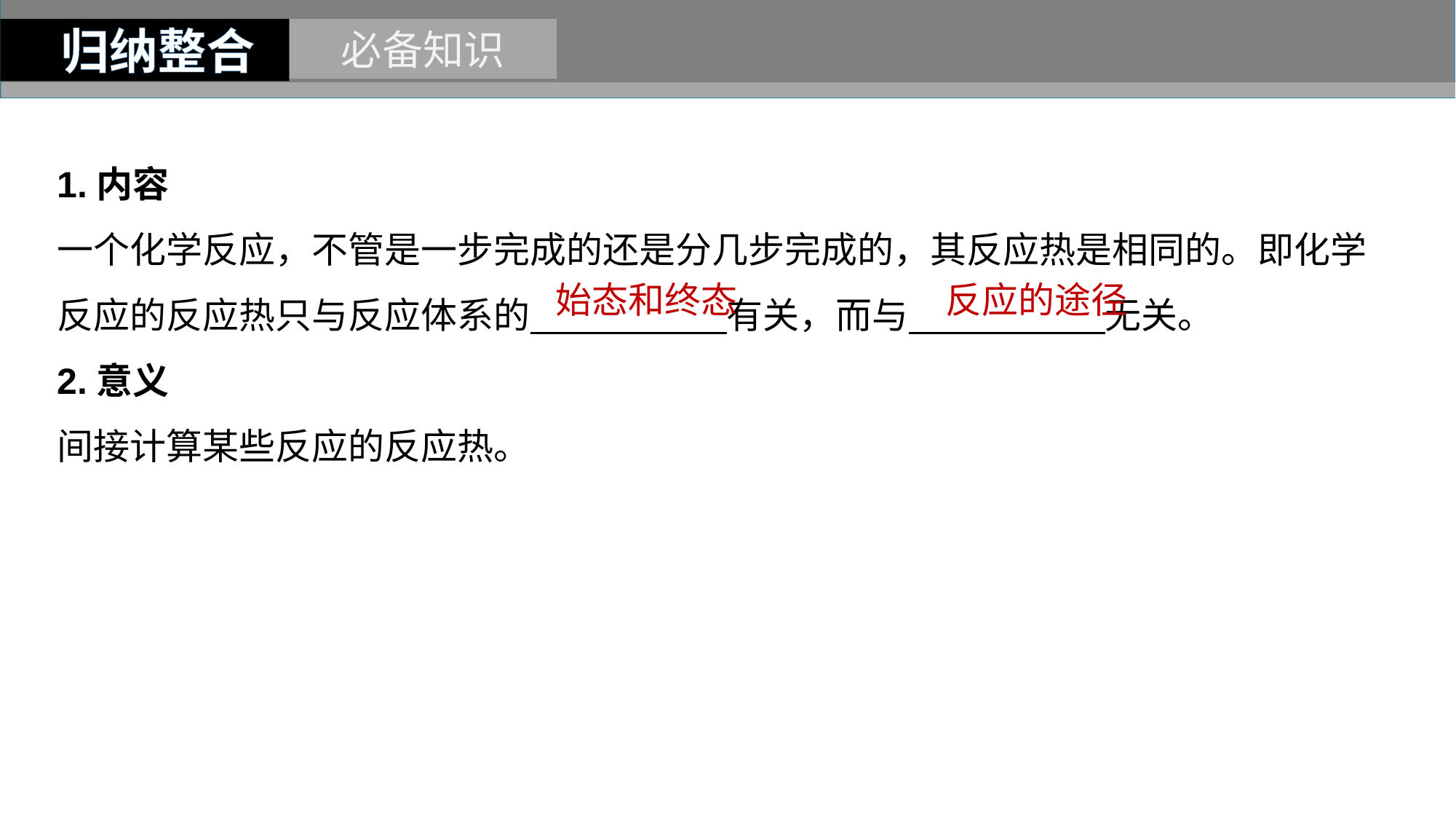

归纳整合
必备知识

1.内容
一个化学反应，不管是一步完成的还是分几步完成的，其反应热是相同的。即化学反应的反应热只与反应体系的                        有关，而与                        无关。
2.意义
间接计算某些反应的反应热。
始态和终态
反应的途径